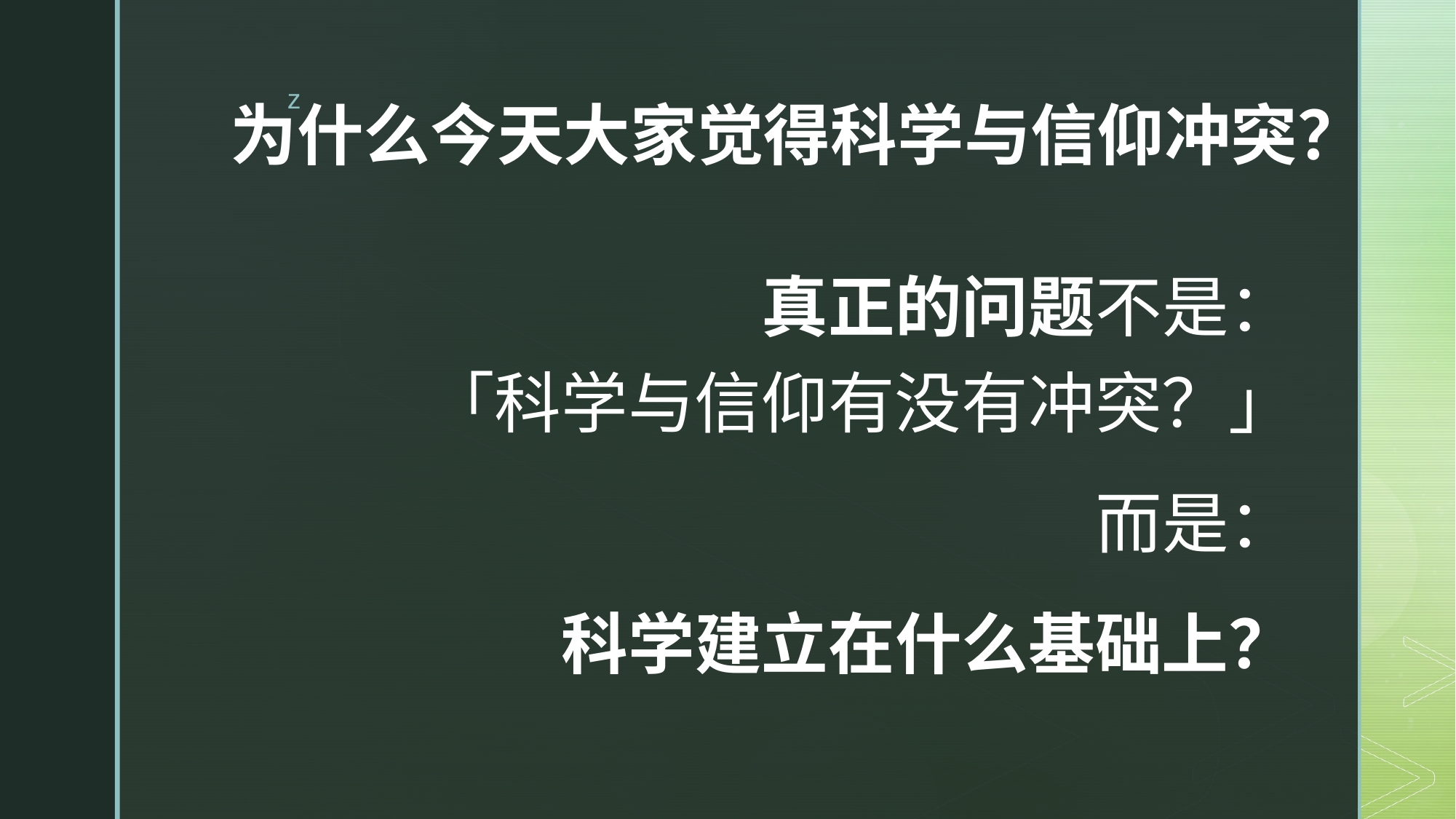

# 为什么今天大家觉得科学与信仰冲突？
真正的问题不是：
「科学与信仰有没有冲突？」
而是：
科学建立在什么基础上？